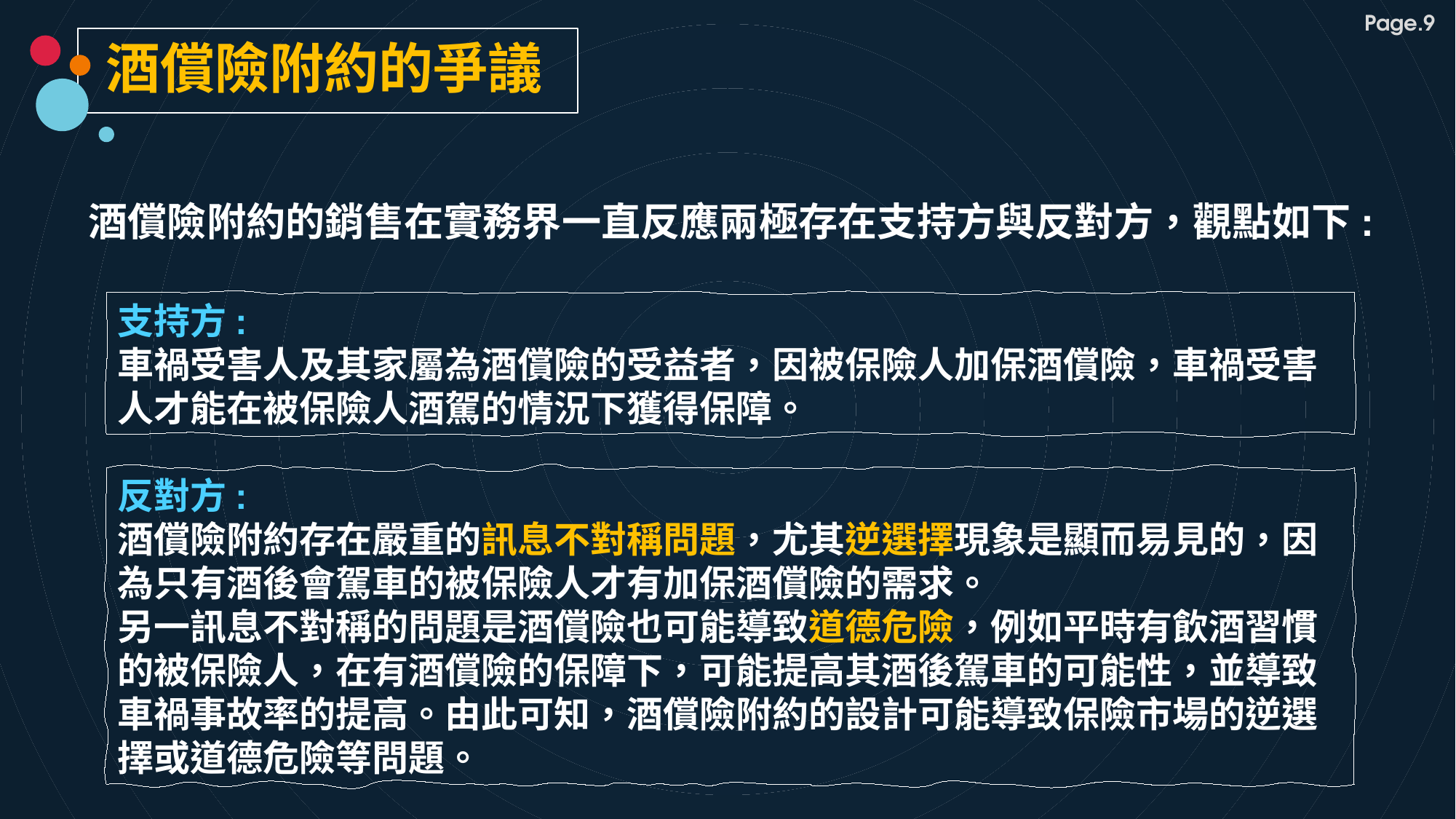

酒償險附約的爭議

酒償險附約的銷售在實務界一直反應兩極存在支持方與反對方，觀點如下:
支持方:
車禍受害人及其家屬為酒償險的受益者，因被保險人加保酒償險，車禍受害人才能在被保險人酒駕的情況下獲得保障。
反對方:
酒償險附約存在嚴重的訊息不對稱問題，尤其逆選擇現象是顯而易見的，因為只有酒後會駕車的被保險人才有加保酒償險的需求。
另一訊息不對稱的問題是酒償險也可能導致道德危險，例如平時有飲酒習慣的被保險人，在有酒償險的保障下，可能提高其酒後駕車的可能性，並導致車禍事故率的提高。由此可知，酒償險附約的設計可能導致保險市場的逆選擇或道德危險等問題。